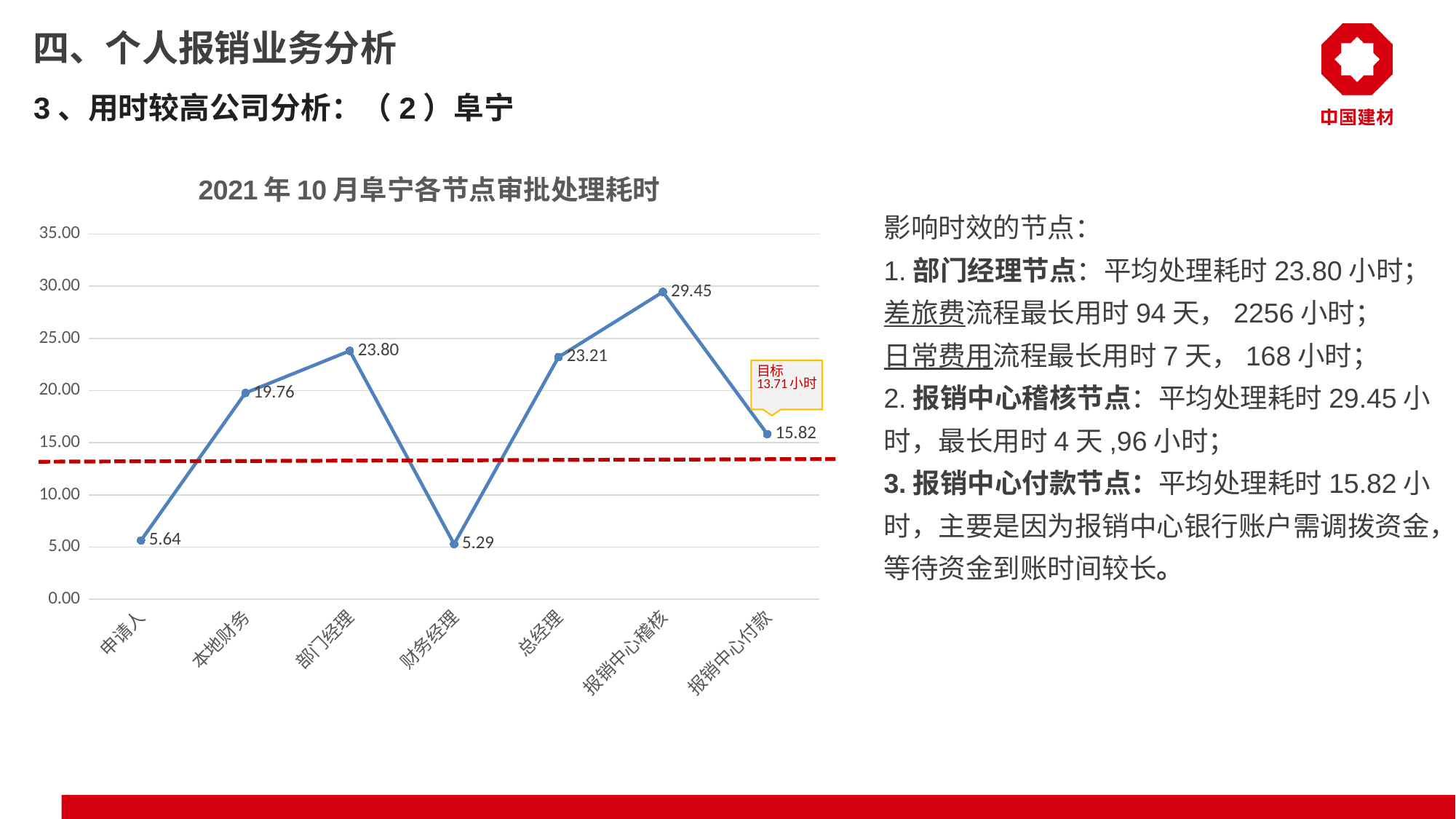

四、个人报销业务分析
3、用时较高公司分析：（2）阜宁

### Chart: 2021年10月阜宁各节点审批处理耗时

| Category | 阜宁 |
|---|---|
| 申请人 | 5.63520763187747 |
| 本地财务 | 19.7646141975339 |
| 部门经理 | 23.8040382317831 |
| 财务经理 | 5.28831823670771 |
| 总经理 | 23.2064130434801 |
| 报销中心稽核 | 29.4450573671531 |
| 报销中心付款 | 15.8184689153318 |
影响时效的节点：
1.部门经理节点：平均处理耗时23.80小时；
差旅费流程最长用时94天，2256小时；
日常费用流程最长用时7天，168小时；
2.报销中心稽核节点：平均处理耗时29.45小时，最长用时4天,96小时；
3.报销中心付款节点：平均处理耗时15.82小时，主要是因为报销中心银行账户需调拨资金，等待资金到账时间较长。